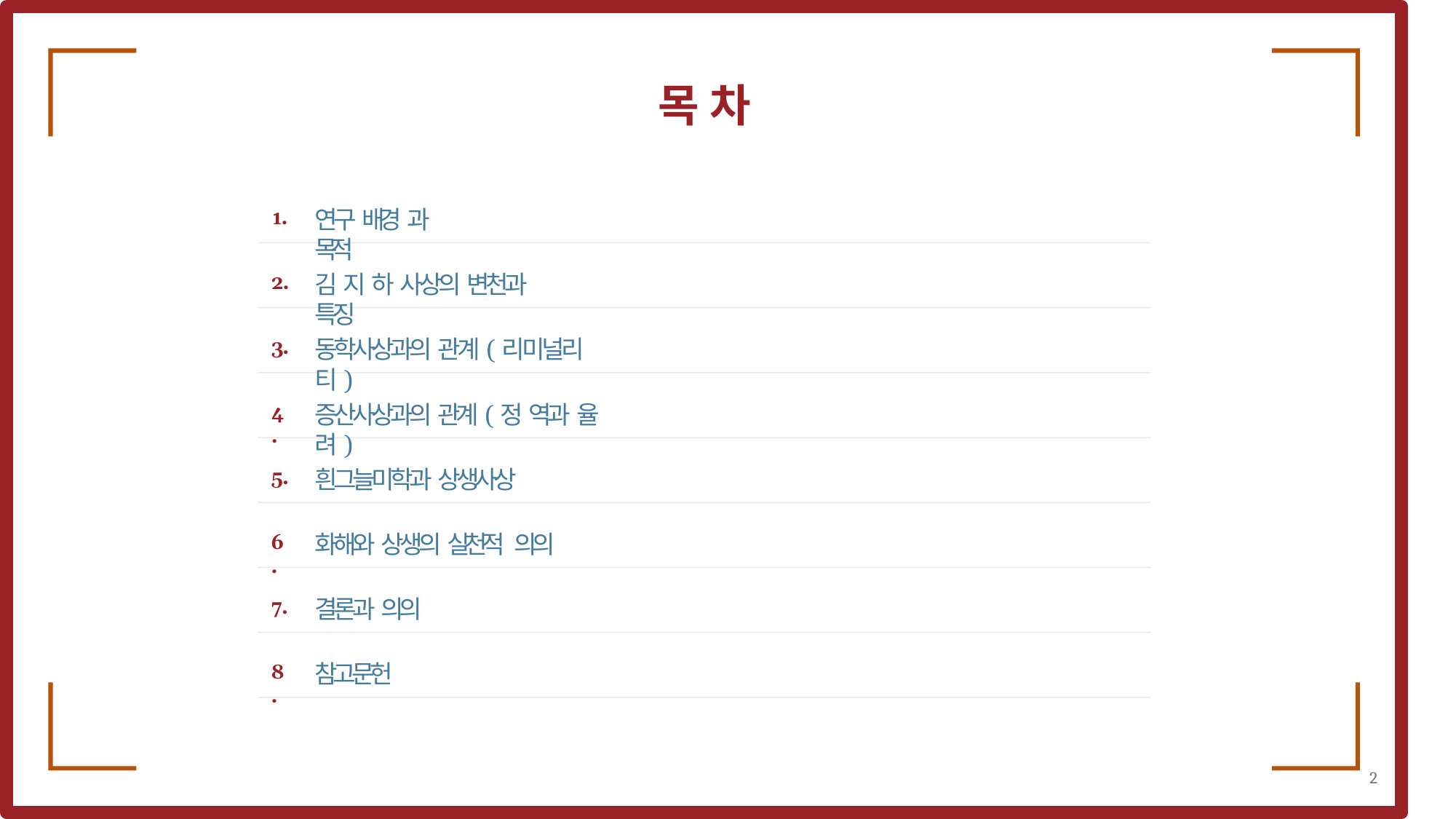

# 목 차
연구 배경 과 목적
1.
김 지 하 사상의 변천과 특징
2.
동학사상과의 관계(리미널리티)
3.
증산사상과의 관계(정 역과 율려)
4.
흰그늘미학과 상생사상
5.
화해와 상생의 실천적 의의
6.
결론과 의의
7.
참고문헌
8.
2